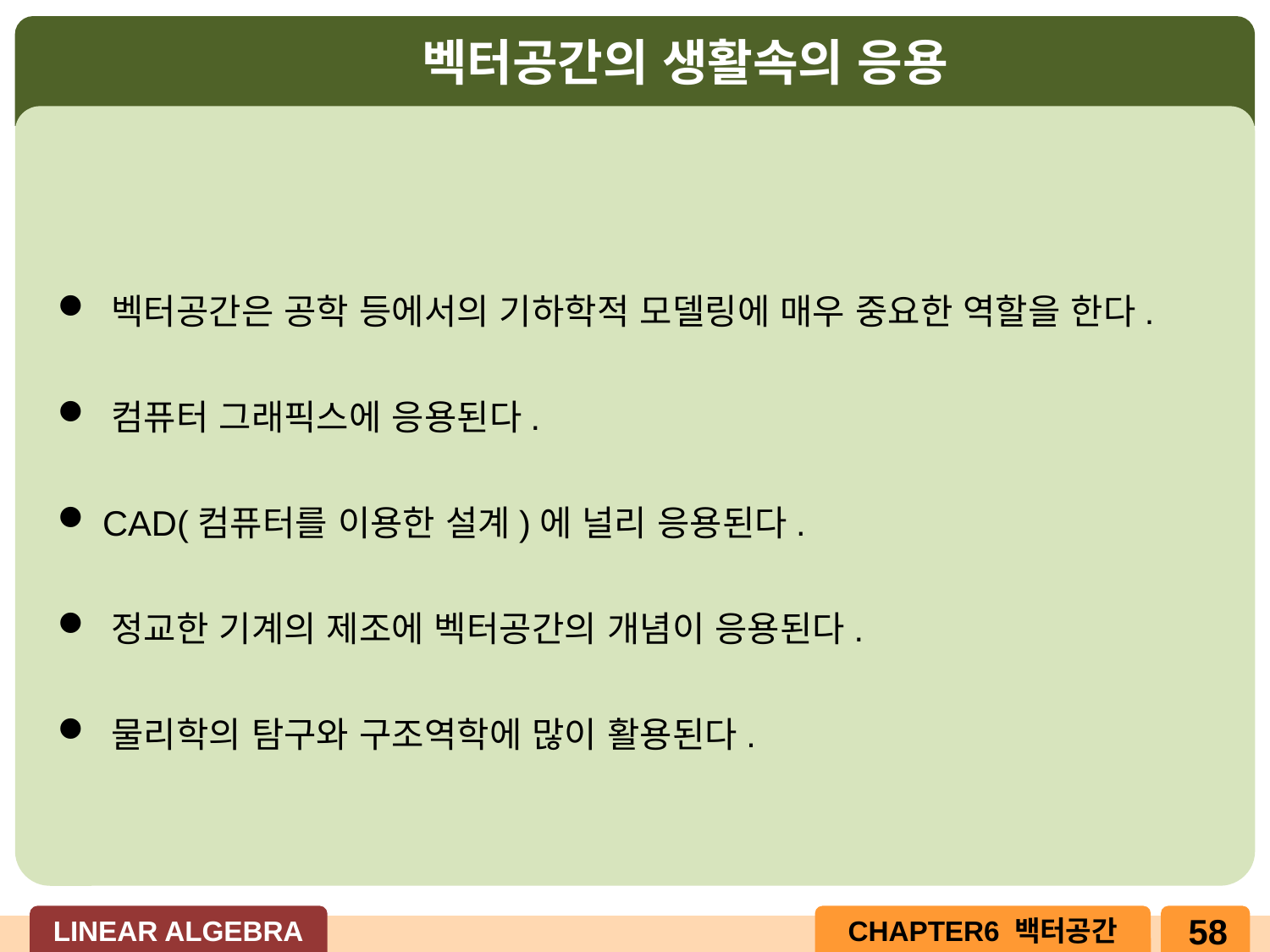

벡터공간의 생활속의 응용

 벡터공간은 공학 등에서의 기하학적 모델링에 매우 중요한 역할을 한다.
 컴퓨터 그래픽스에 응용된다.
 CAD(컴퓨터를 이용한 설계)에 널리 응용된다.
 정교한 기계의 제조에 벡터공간의 개념이 응용된다.
 물리학의 탐구와 구조역학에 많이 활용된다.
58
LINEAR ALGEBRA
CHAPTER6 백터공간